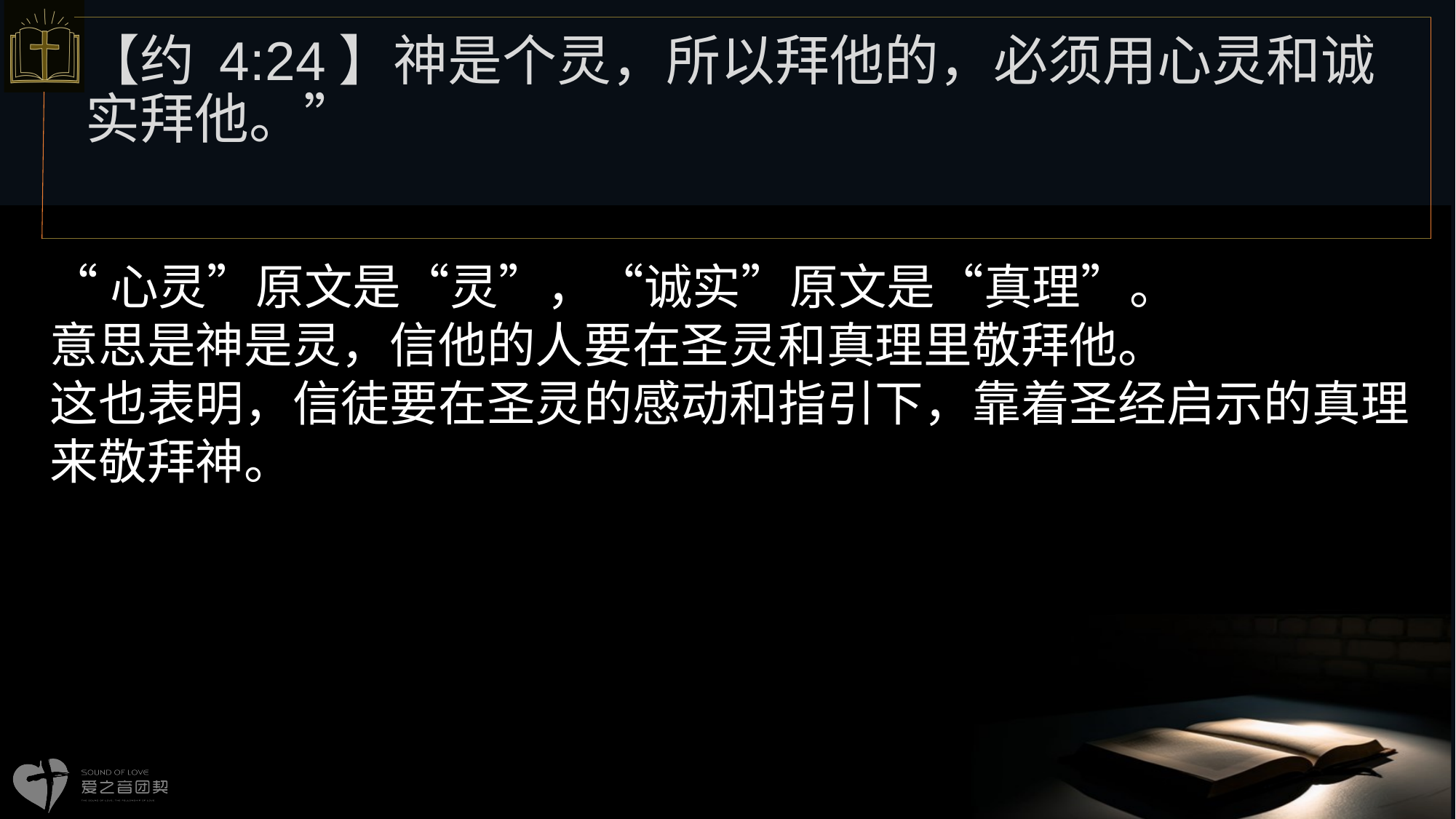

【约 4:24】神是个灵，所以拜他的，必须用心灵和诚实拜他。”
# “心灵”原文是“灵”，“诚实”原文是“真理”。 意思是神是灵，信他的人要在圣灵和真理里敬拜他。 这也表明，信徒要在圣灵的感动和指引下，靠着圣经启示的真理来敬拜神。